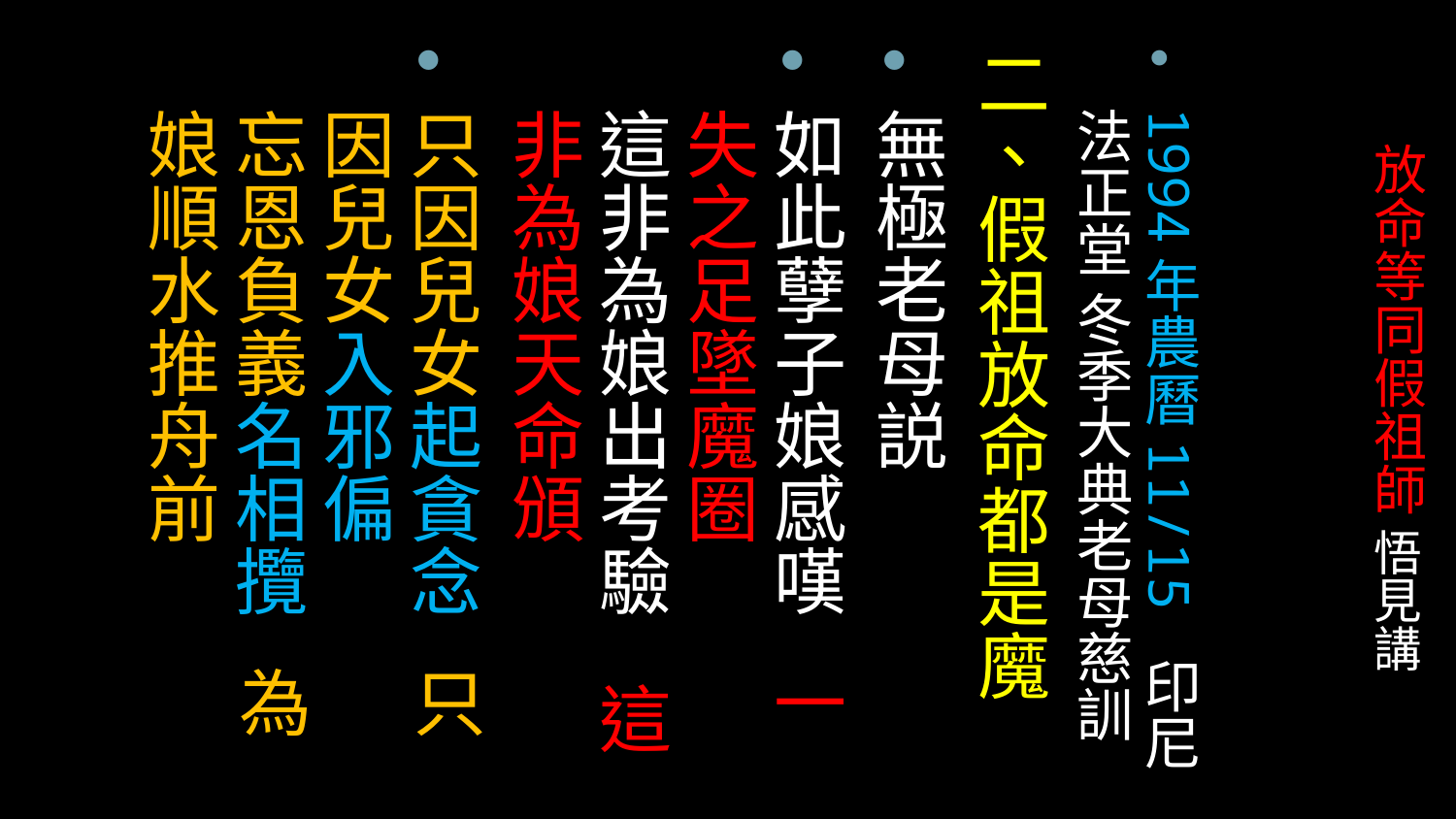

# 放命等同假祖師 悟見講
1994年農曆11/15 印尼法正堂 冬季大典老母慈訓
二、假祖放命都是魔
無極老母説
如此孽子娘感嘆   一失之足墜魔圈
這非為娘出考驗    這非為娘天命頒
只因兒女起貪念   只因兒女入邪偏
忘恩負義名相攬   為娘順水推舟前